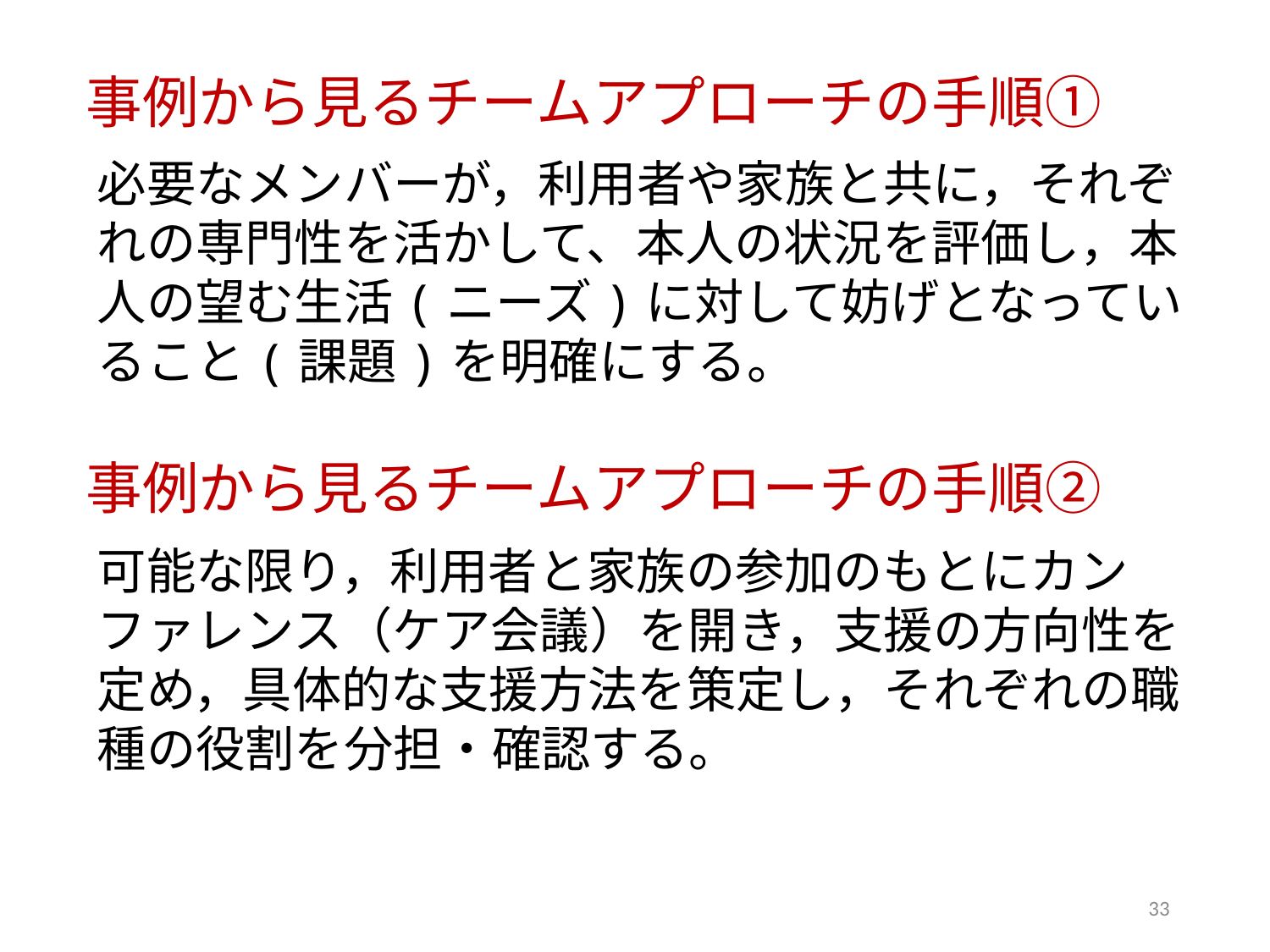

事例から見るチームアプローチの手順①
必要なメンバーが，利用者や家族と共に，それぞれの専門性を活かして、本人の状況を評価し，本人の望む生活(ニーズ)に対して妨げとなっていること(課題)を明確にする。
事例から見るチームアプローチの手順②
可能な限り，利用者と家族の参加のもとにカンファレンス（ケア会議）を開き，支援の方向性を定め，具体的な支援方法を策定し，それぞれの職種の役割を分担・確認する。

33